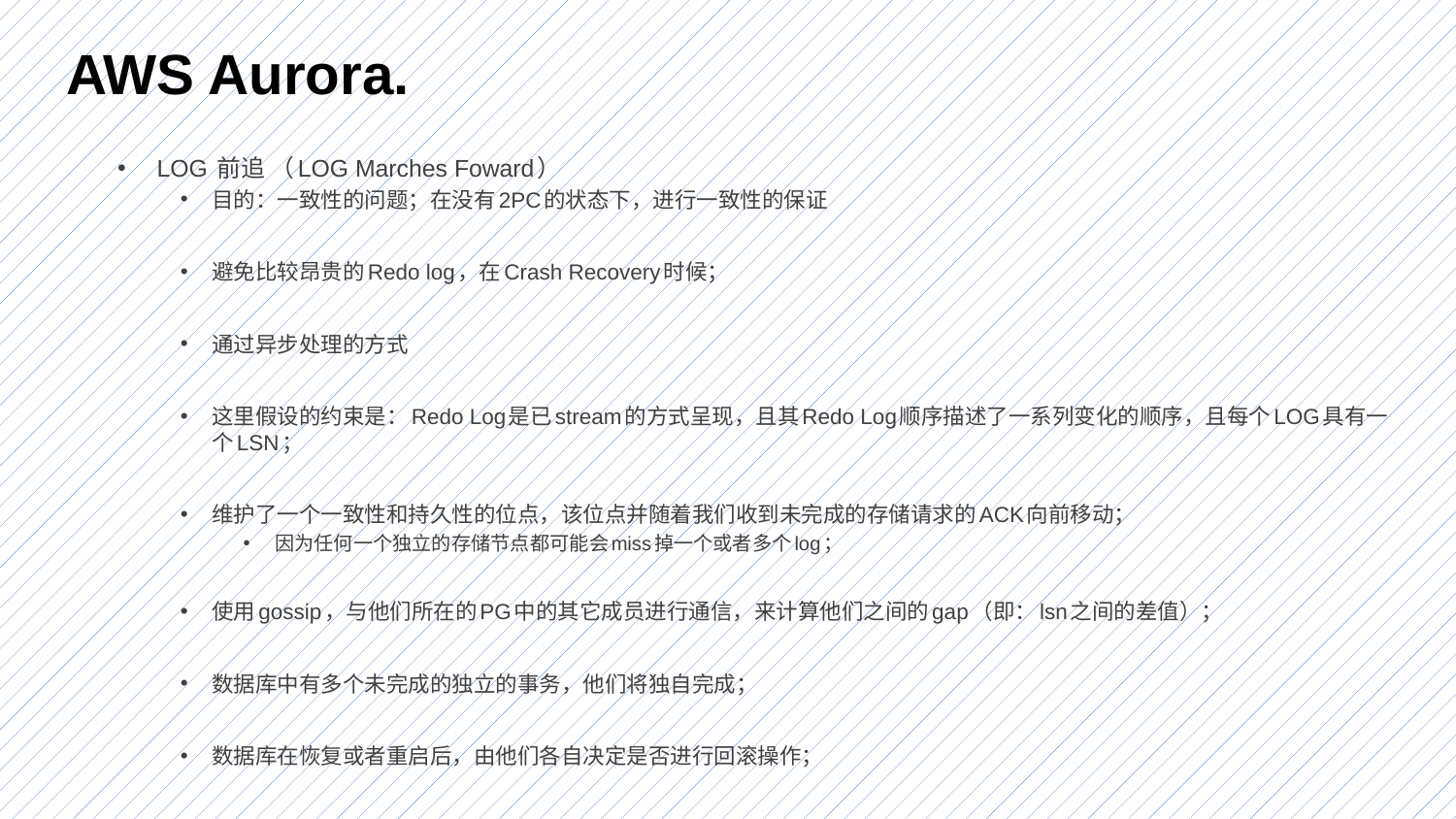

# AWS Aurora.
LOG 前追 （LOG Marches Foward）
目的：一致性的问题；在没有2PC的状态下，进行一致性的保证

避免比较昂贵的Redo log，在Crash Recovery时候；

通过异步处理的方式

这里假设的约束是：Redo Log是已stream的方式呈现，且其Redo Log顺序描述了一系列变化的顺序，且每个LOG具有一个LSN；

维护了一个一致性和持久性的位点，该位点并随着我们收到未完成的存储请求的ACK向前移动；
因为任何一个独立的存储节点都可能会miss掉一个或者多个log；

使用gossip，与他们所在的PG中的其它成员进行通信，来计算他们之间的gap（即：lsn之间的差值）；

数据库中有多个未完成的独立的事务，他们将独自完成；

数据库在恢复或者重启后，由他们各自决定是否进行回滚操作；